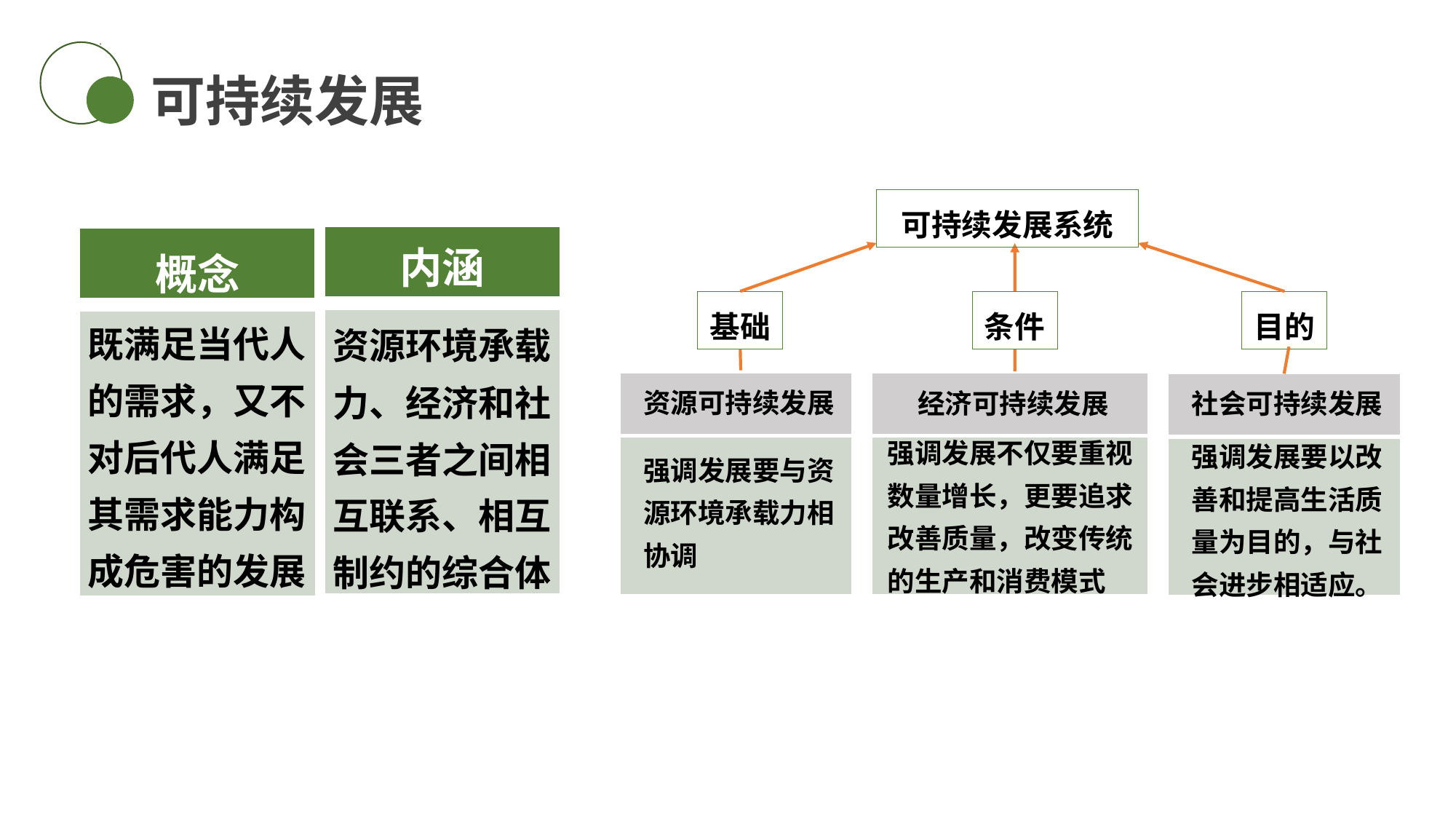

可持续发展

可持续发展系统
基础
条件
目的
资源可持续发展
经济可持续发展
强调发展不仅要重视数量增长，更要追求改善质量，改变传统的生产和消费模式
社会可持续发展
强调发展要以改善和提高生活质量为目的，与社会进步相适应。
强调发展要与资源环境承载力相协调
内涵

资源环境承载力、经济和社会三者之间相互联系、相互制约的综合体

概念

既满足当代人的需求，又不对后代人满足其需求能力构成危害的发展

|  |
| --- |
|  |
|  |
| --- |
|  |
|  |
| --- |
|  |